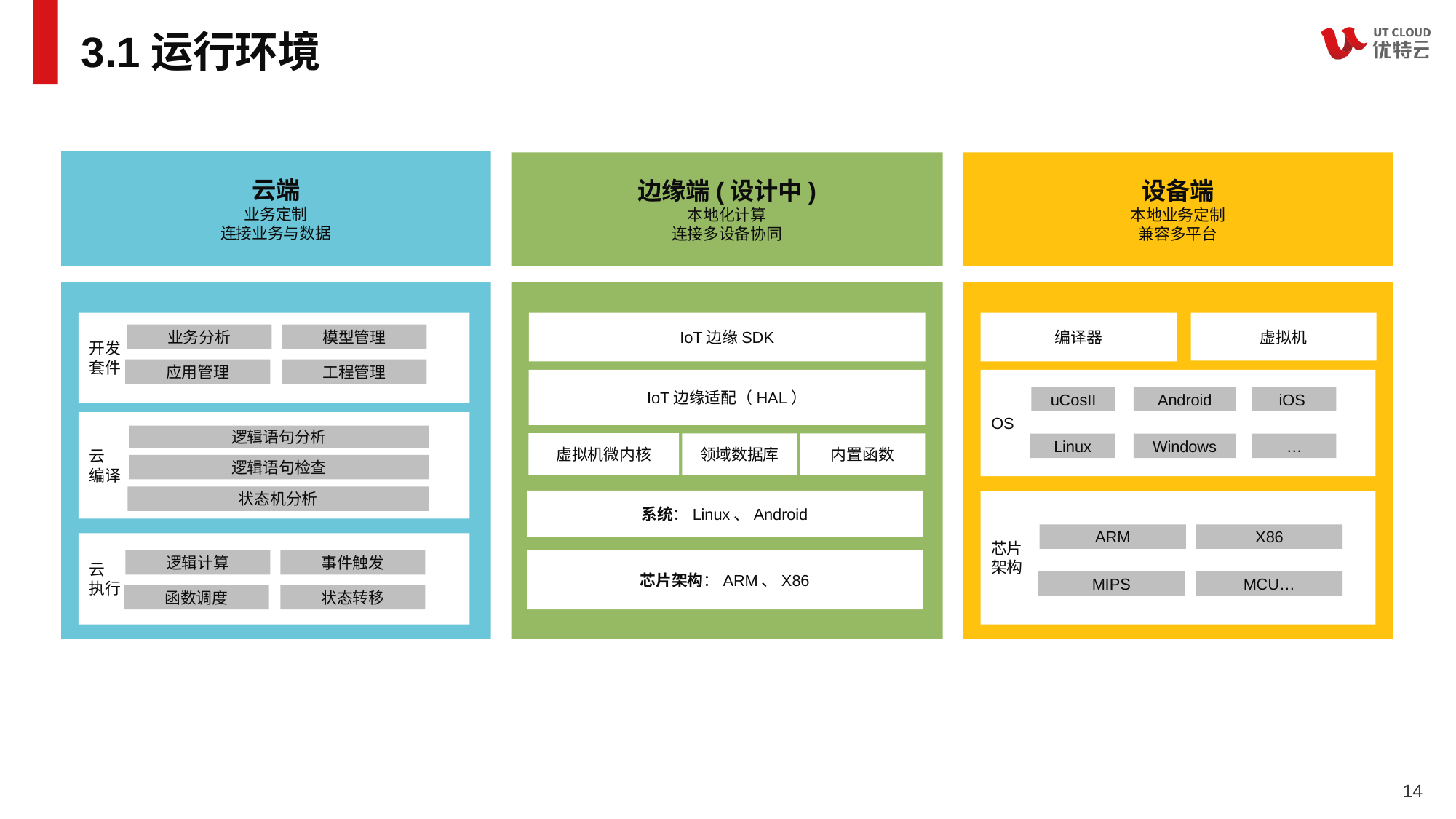

# 3.1运行环境
云端
业务定制
连接业务与数据
边缘端(设计中)
本地化计算
连接多设备协同
设备端
本地业务定制
兼容多平台

开发
套件
虚拟机
IoT边缘SDK
编译器
业务分析
模型管理
应用管理
工程管理
IoT边缘适配（HAL）
虚拟机微内核
领域数据库
内置函数
OS
uCosII
Android
iOS
Linux
Windows
…
云
编译
逻辑语句分析
逻辑语句检查
状态机分析
芯片
架构
系统：Linux、Android
芯片架构：ARM、X86
ARM
X86
MIPS
MCU…
云
执行
逻辑计算
事件触发
函数调度
状态转移
14